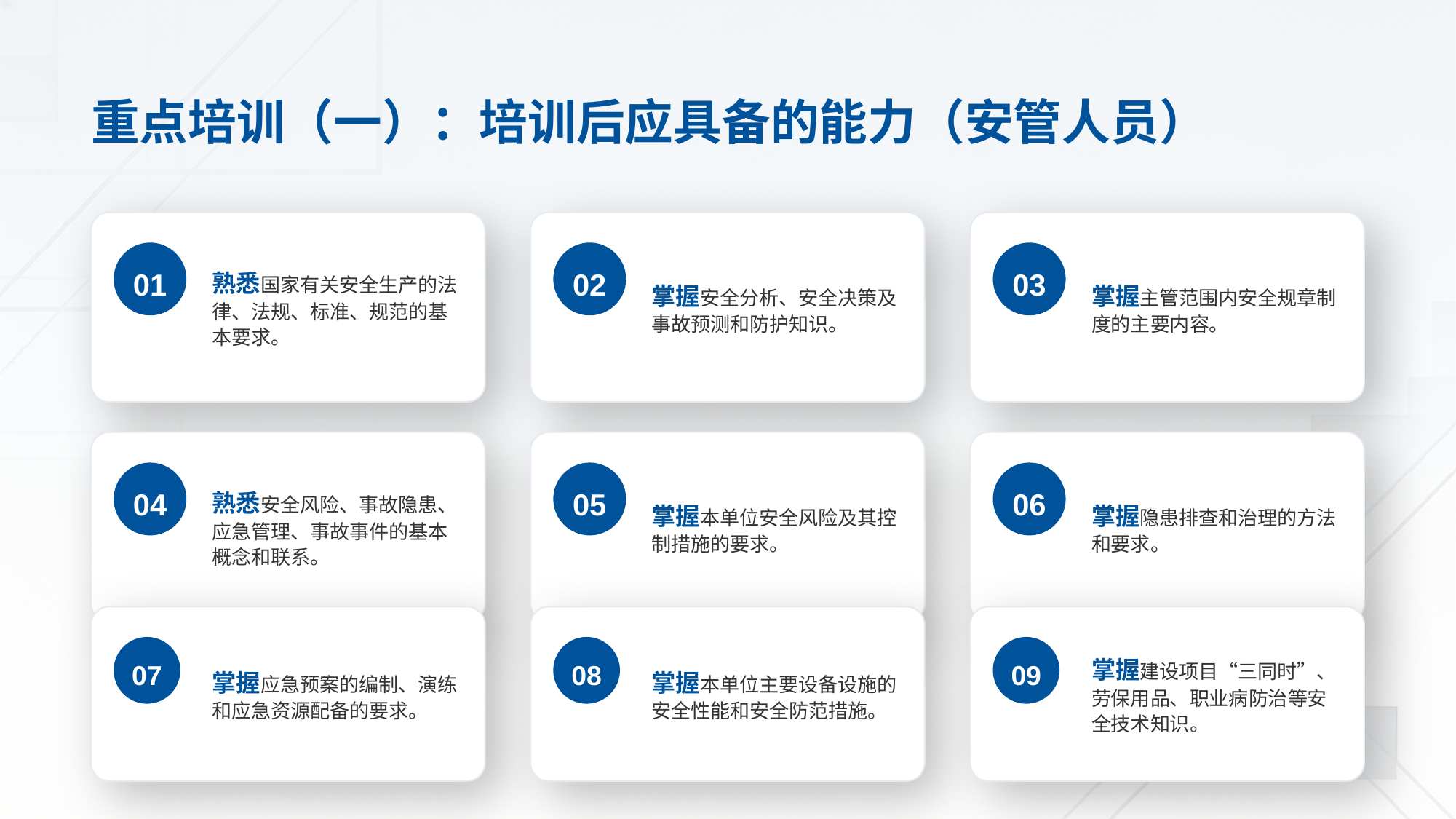

重点培训（一）：培训后应具备的能力（安管人员）

熟悉国家有关安全生产的法律、法规、标准、规范的基本要求。
掌握安全分析、安全决策及事故预测和防护知识。
掌握主管范围内安全规章制度的主要内容。

01
02
03

熟悉安全风险、事故隐患、应急管理、事故事件的基本概念和联系。
掌握本单位安全风险及其控制措施的要求。
掌握隐患排查和治理的方法和要求。

04
05
06

掌握应急预案的编制、演练和应急资源配备的要求。
掌握本单位主要设备设施的安全性能和安全防范措施。
掌握建设项目“三同时”、劳保用品、职业病防治等安全技术知识。

07
08
09